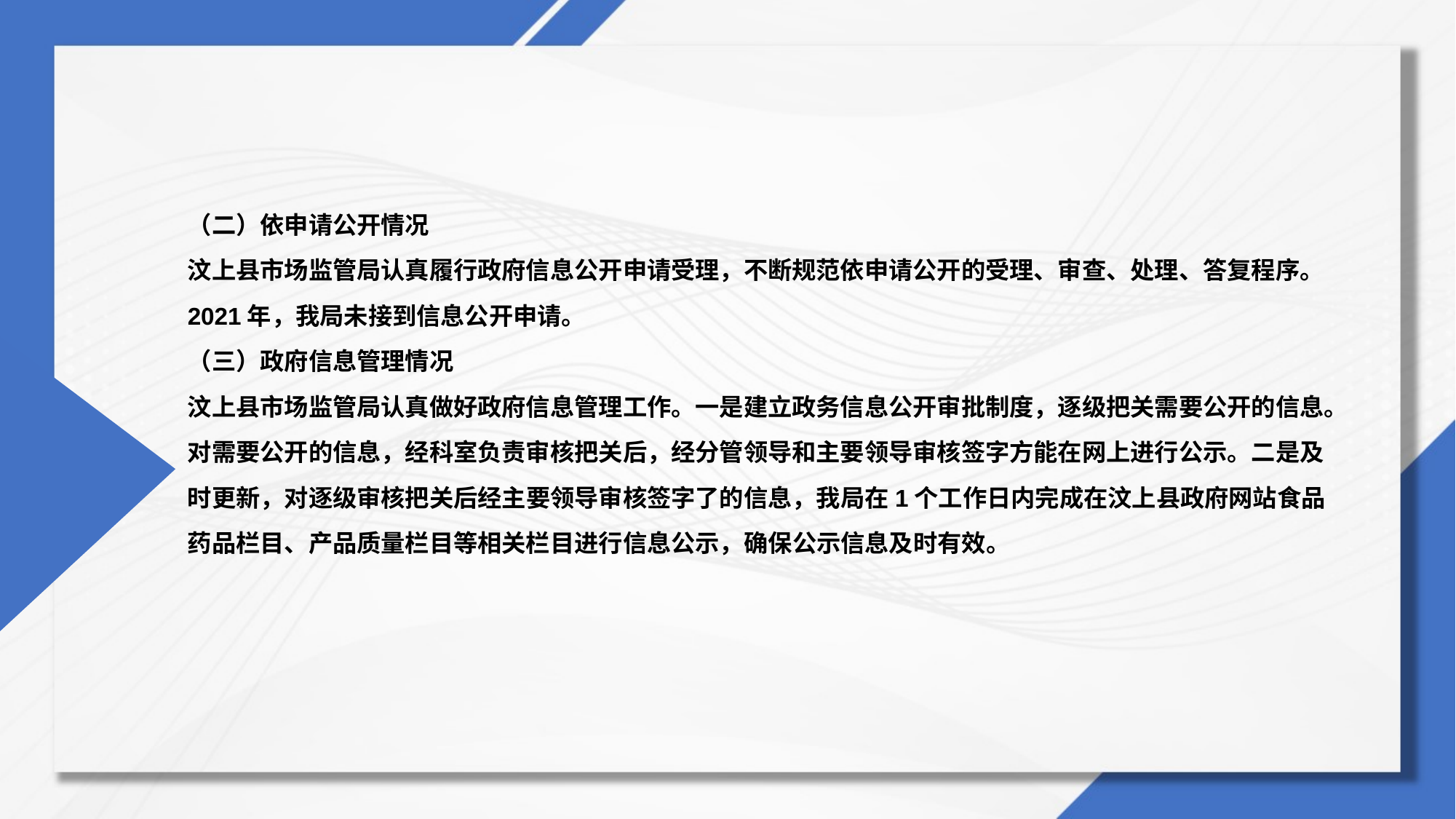

（二）依申请公开情况
汶上县市场监管局认真履行政府信息公开申请受理，不断规范依申请公开的受理、审查、处理、答复程序。2021年，我局未接到信息公开申请。
（三）政府信息管理情况
汶上县市场监管局认真做好政府信息管理工作。一是建立政务信息公开审批制度，逐级把关需要公开的信息。对需要公开的信息，经科室负责审核把关后，经分管领导和主要领导审核签字方能在网上进行公示。二是及时更新，对逐级审核把关后经主要领导审核签字了的信息，我局在1个工作日内完成在汶上县政府网站食品药品栏目、产品质量栏目等相关栏目进行信息公示，确保公示信息及时有效。